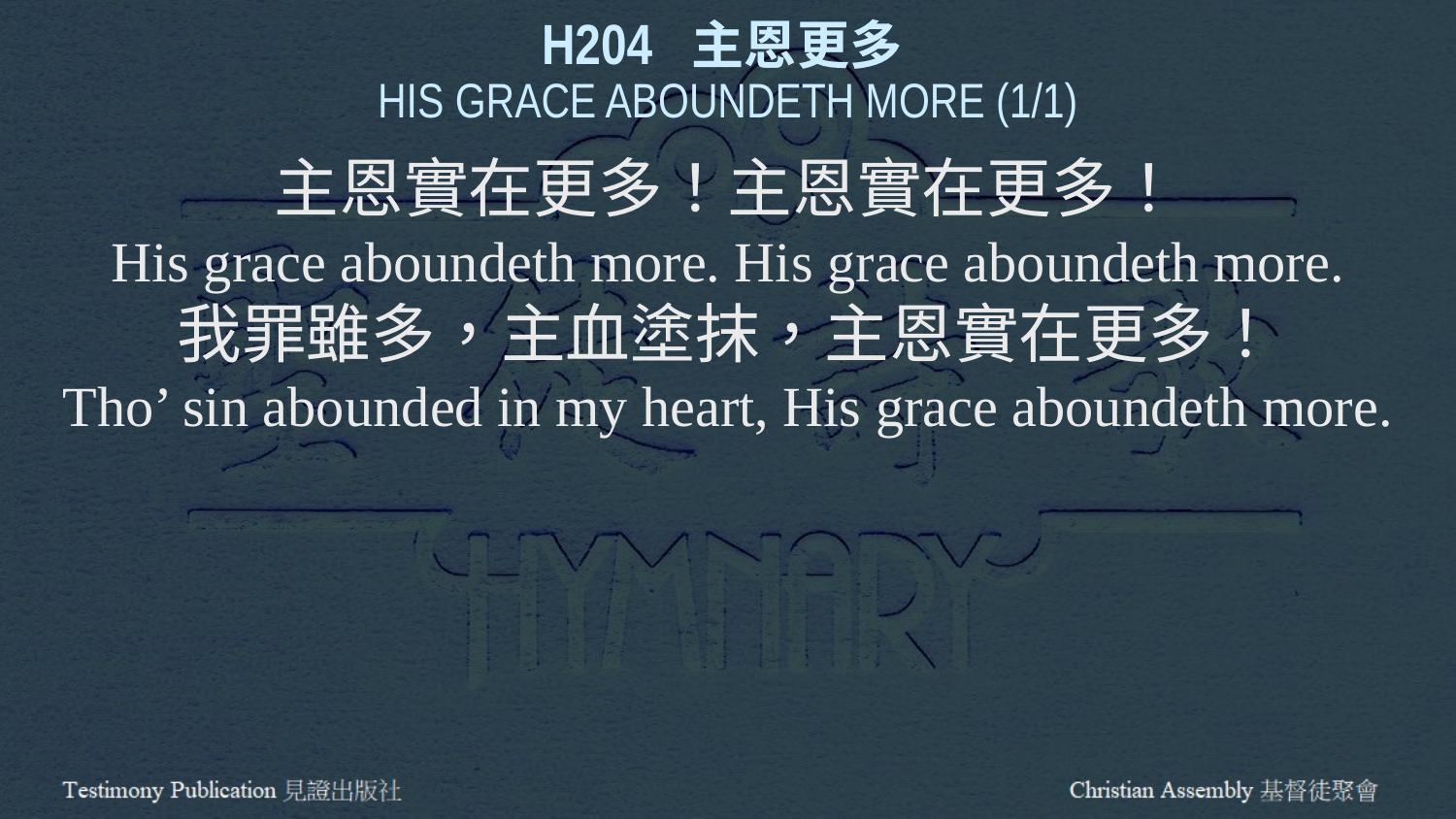

H204  主恩更多
HIS GRACE ABOUNDETH MORE (1/1)
主恩實在更多！主恩實在更多！
His grace aboundeth more. His grace aboundeth more.
我罪雖多，主血塗抹，主恩實在更多！
Tho’ sin abounded in my heart, His grace aboundeth more.